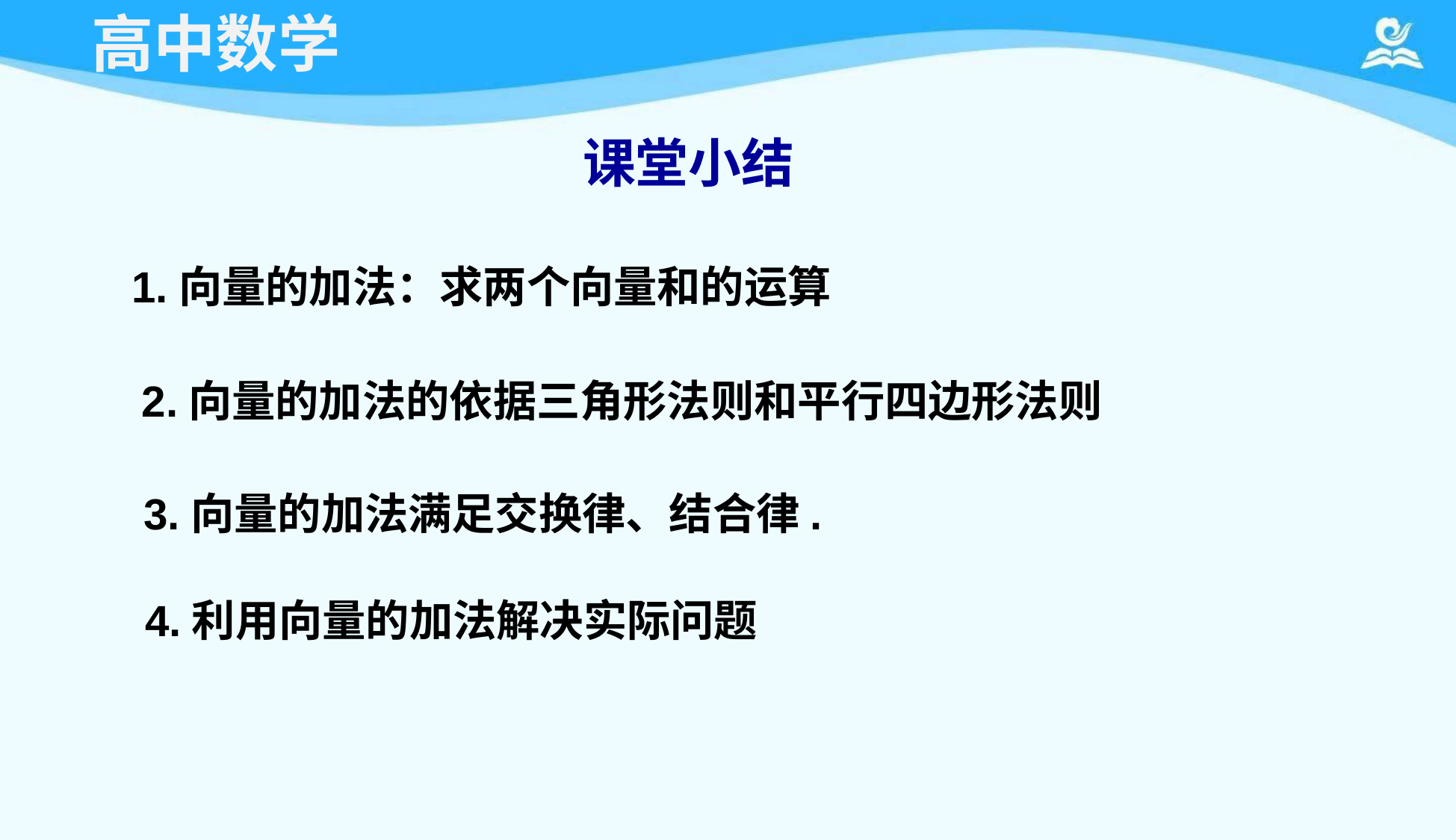

课堂小结
1.向量的加法：求两个向量和的运算
2.向量的加法的依据三角形法则和平行四边形法则
3.向量的加法满足交换律、结合律.
4.利用向量的加法解决实际问题